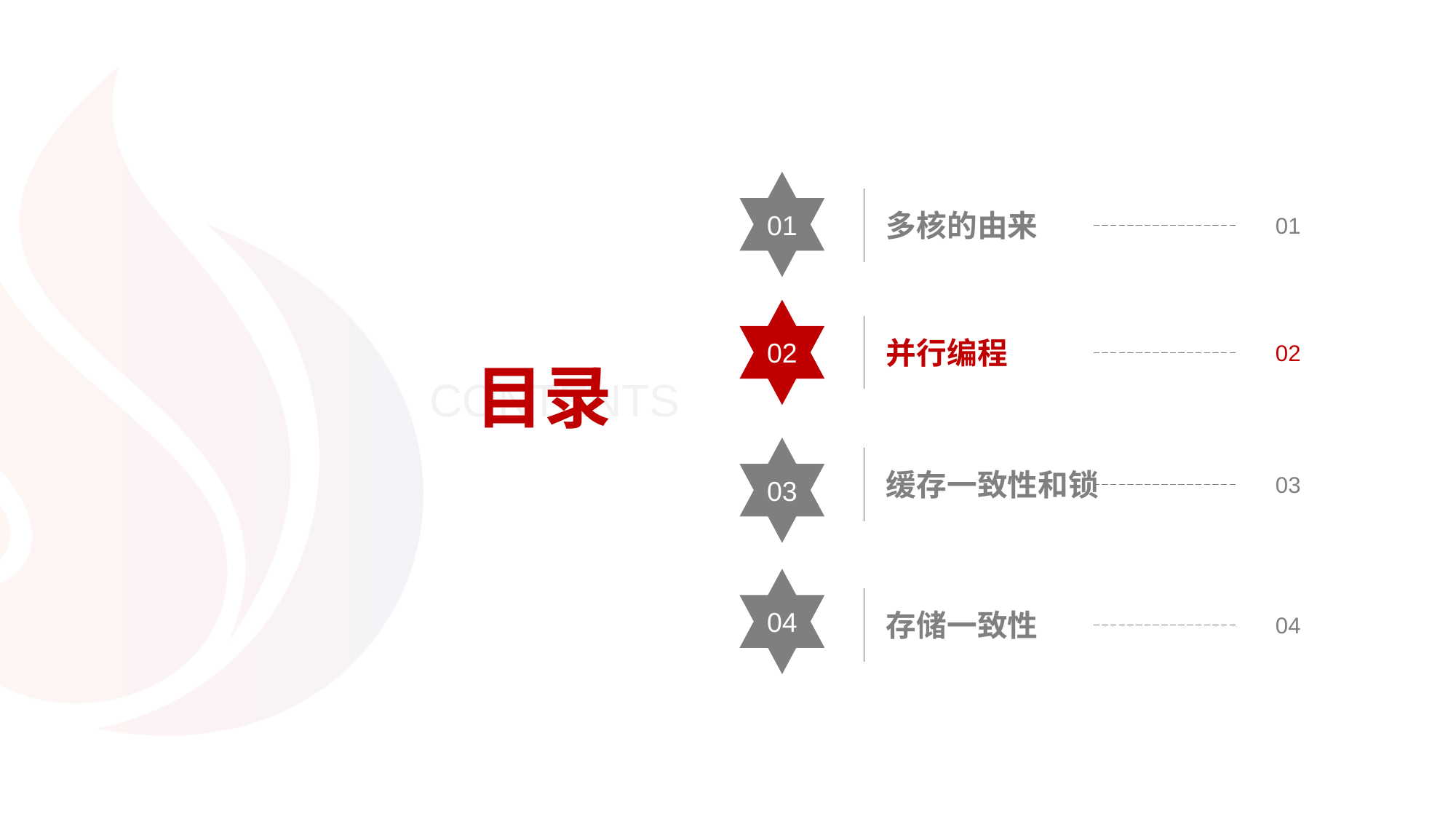

01
多核的由来
01
02

并行编程
02
目录
CONTENTS
03
缓存一致性和锁
03
04
存储一致性
04